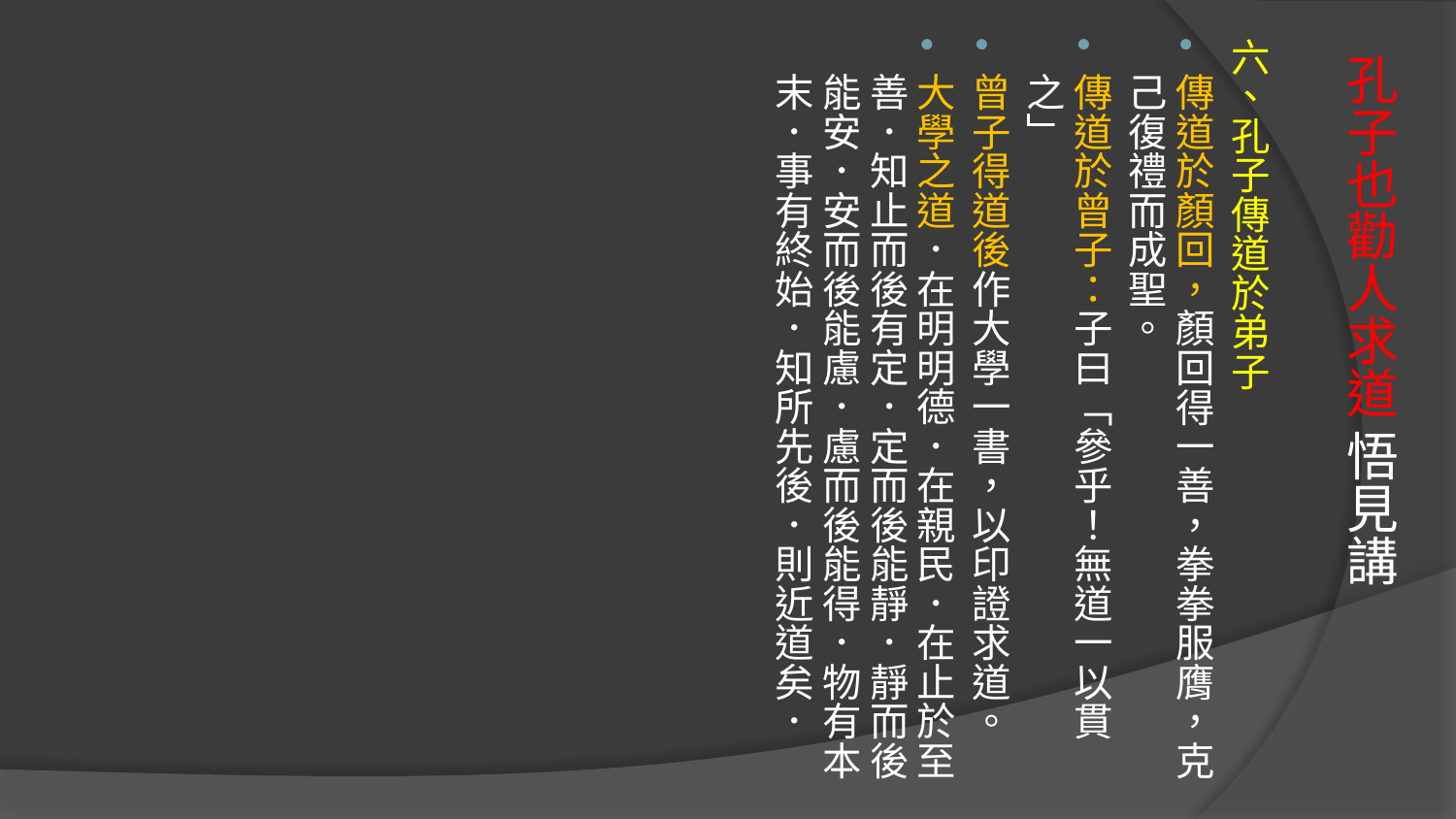

六、孔子傳道於弟子
傳道於顏回，顏回得一善，拳拳服膺，克己復禮而成聖。
傳道於曾子：子曰「參乎！無道一以貫之」
曾子得道後作大學一書，以印證求道。
大學之道．在明明德．在親民．在止於至善．知止而後有定．定而後能靜．靜而後能安．安而後能慮．慮而後能得．物有本末．事有終始．知所先後．則近道矣．

# 孔子也勸人求道 悟見講